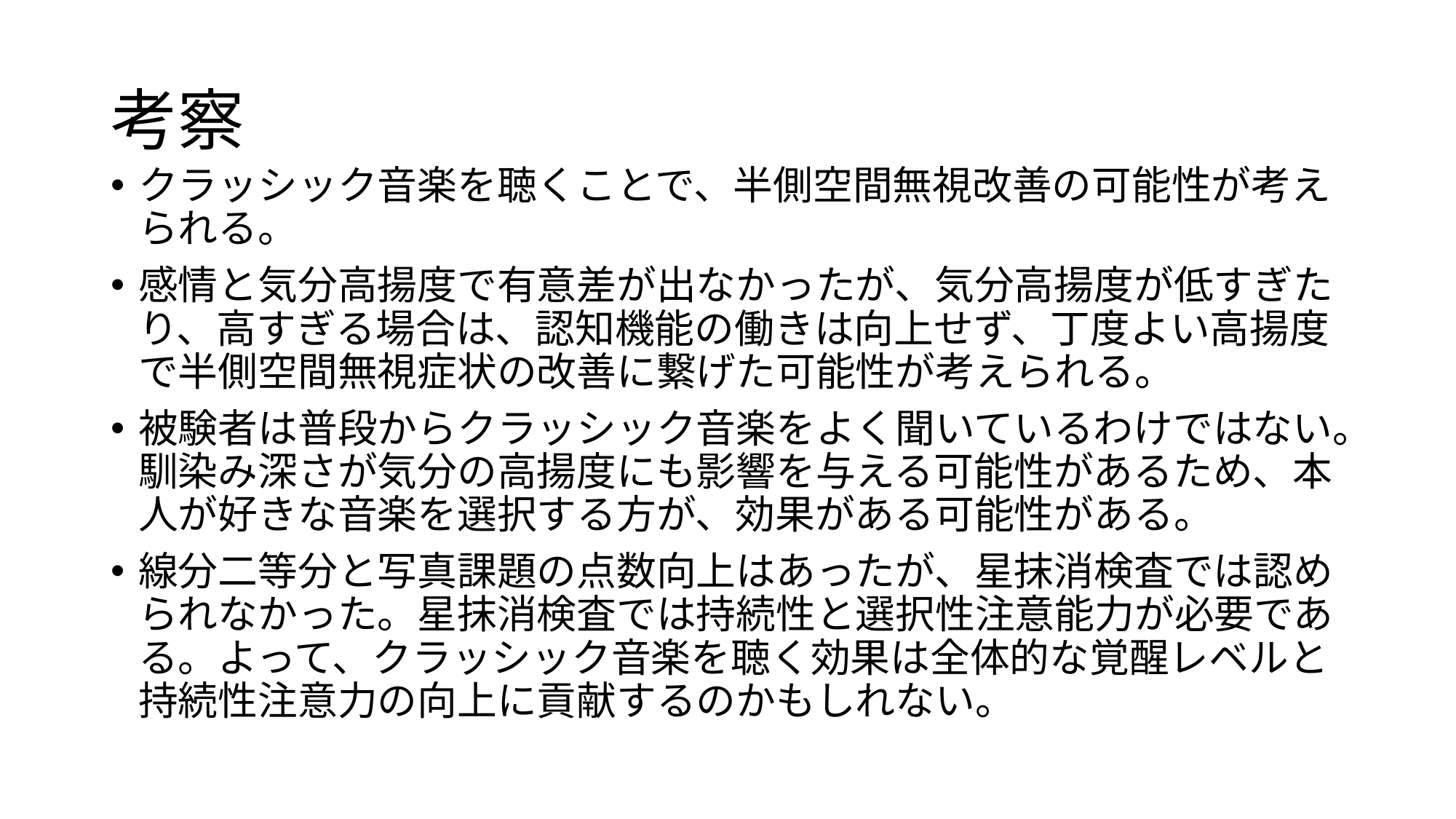

# 考察
クラッシック音楽を聴くことで、半側空間無視改善の可能性が考えられる。
感情と気分高揚度で有意差が出なかったが、気分高揚度が低すぎたり、高すぎる場合は、認知機能の働きは向上せず、丁度よい高揚度で半側空間無視症状の改善に繋げた可能性が考えられる。
被験者は普段からクラッシック音楽をよく聞いているわけではない。馴染み深さが気分の高揚度にも影響を与える可能性があるため、本人が好きな音楽を選択する方が、効果がある可能性がある。
線分二等分と写真課題の点数向上はあったが、星抹消検査では認められなかった。星抹消検査では持続性と選択性注意能力が必要である。よって、クラッシック音楽を聴く効果は全体的な覚醒レベルと持続性注意力の向上に貢献するのかもしれない。